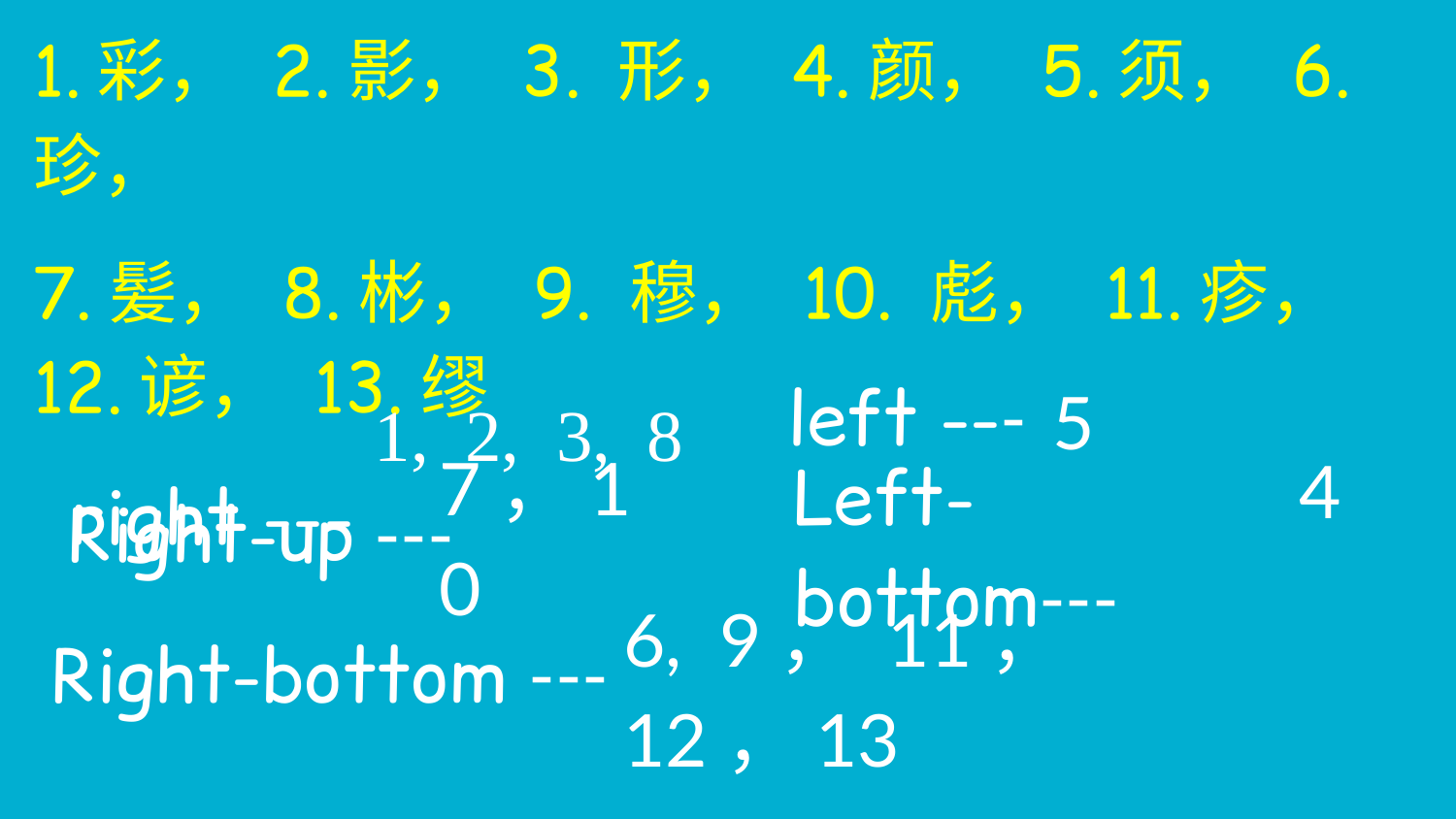

1.彩， 2.影， 3. 形， 4.颜， 5.须， 6.珍，
7.髪， 8.彬， 9. 穆， 10. 彪， 11.疹， 12.谚， 13.缪
  right ---

left ---
1,  2,  3,  8
5
Right-up ---
7，10
4
Left-bottom---
Right-bottom ---
6,  9， 11， 12，13